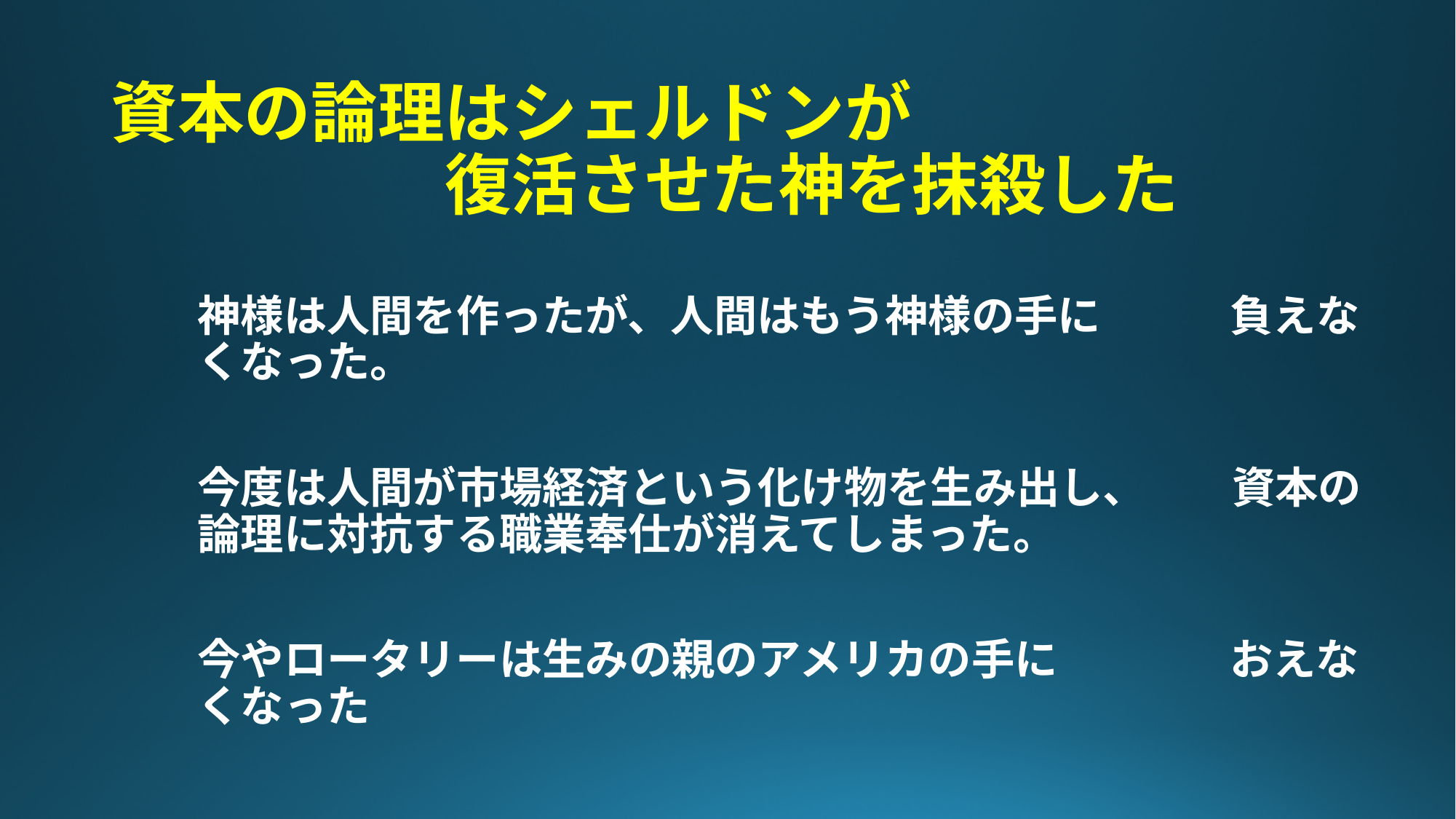

# 資本の論理はシェルドンが 　　　　　復活させた神を抹殺した

神様は人間を作ったが、人間はもう神様の手に　　　負えなくなった。

今度は人間が市場経済という化け物を生み出し、　　資本の論理に対抗する職業奉仕が消えてしまった。

今やロータリーは生みの親のアメリカの手に　　　　おえなくなった